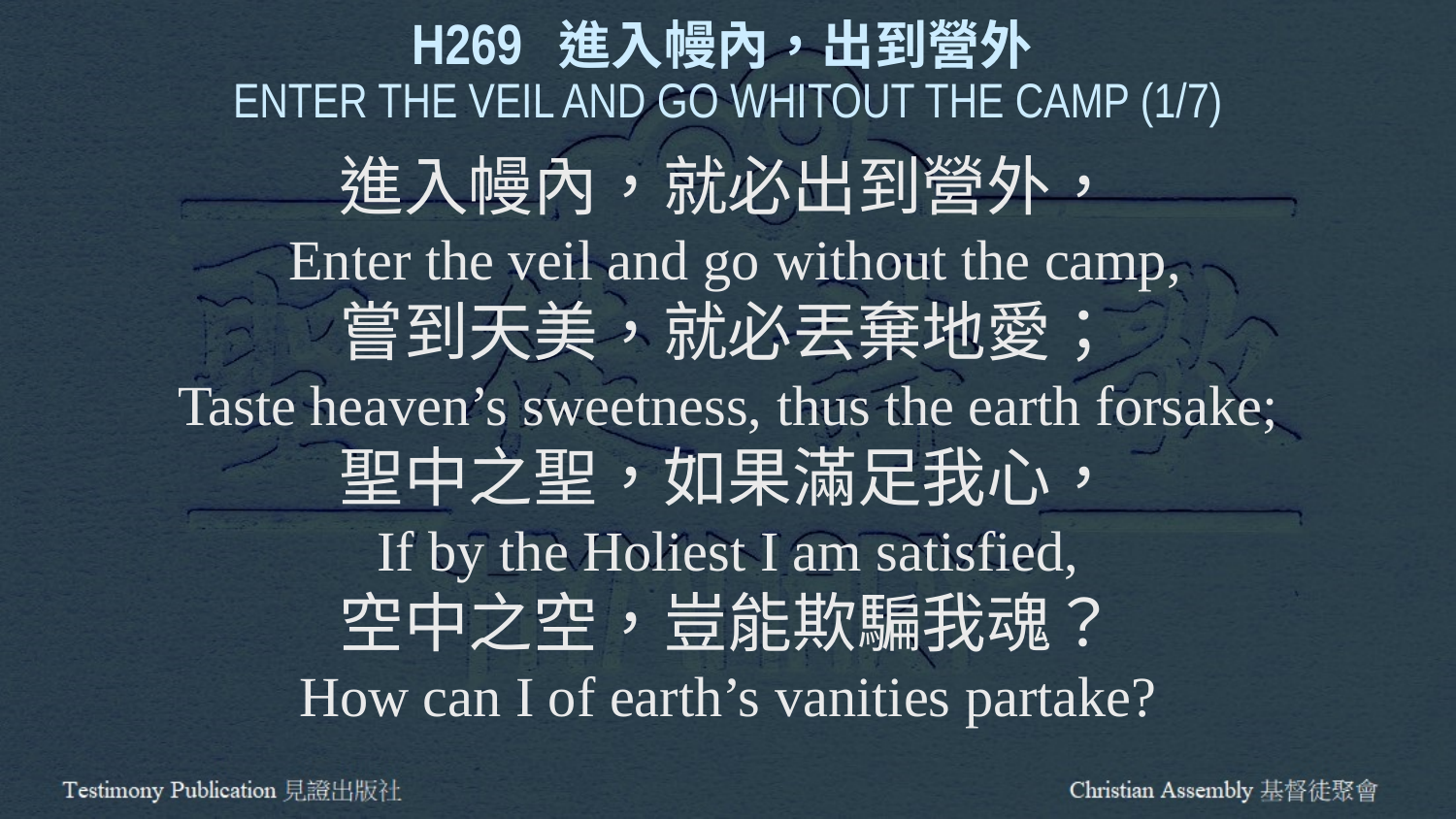

H269  進入幔內，出到營外
ENTER THE VEIL AND GO WHITOUT THE CAMP (1/7)
進入幔內，就必出到營外，
 Enter the veil and go without the camp,
嘗到天美，就必丟棄地愛；
Taste heaven’s sweetness, thus the earth forsake;
聖中之聖，如果滿足我心，
If by the Holiest I am satisfied,
空中之空，豈能欺騙我魂？
How can I of earth’s vanities partake?